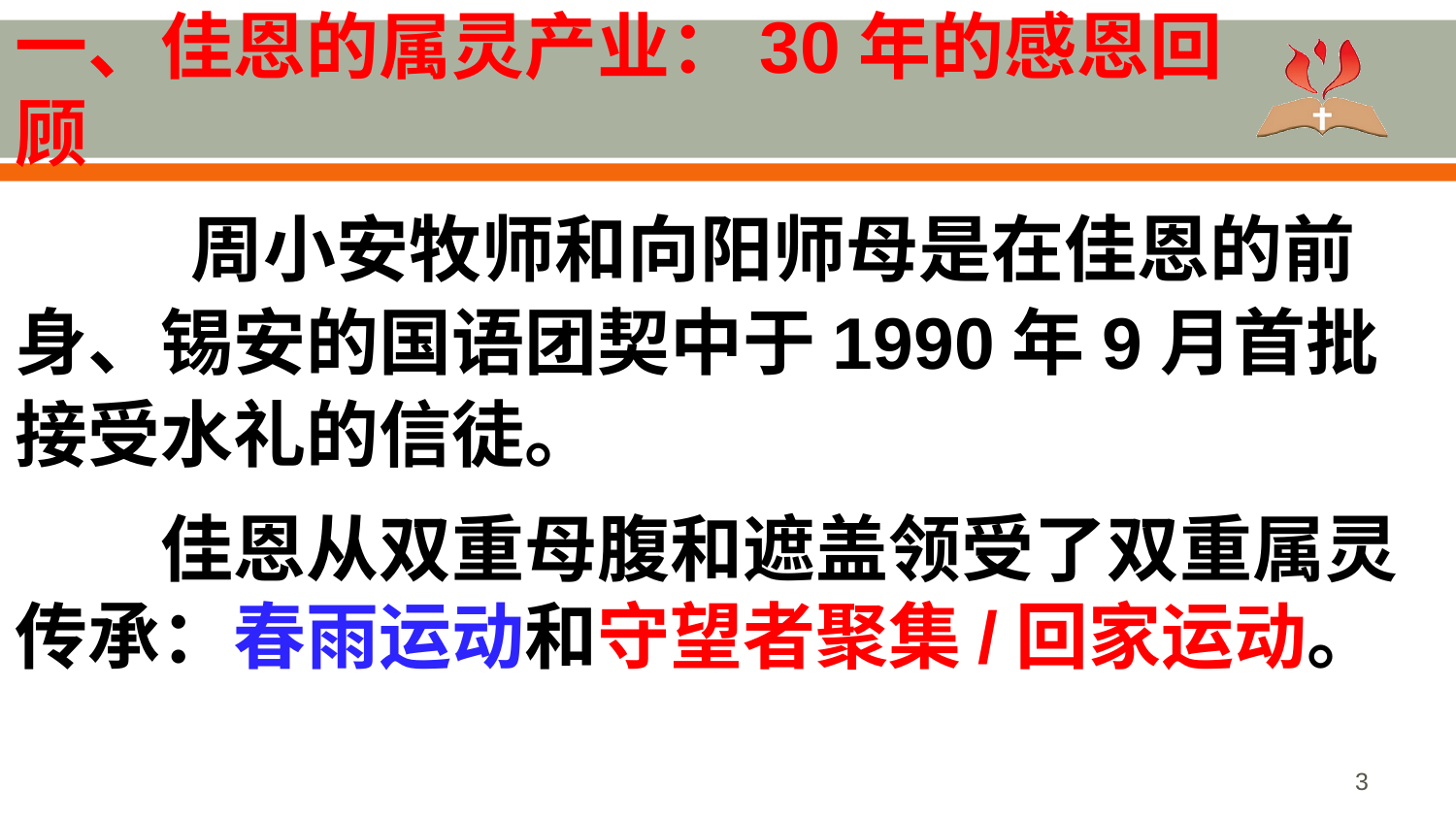

# 一、佳恩的属灵产业：30年的感恩回顾
 周小安牧师和向阳师母是在佳恩的前身、锡安的国语团契中于1990年9月首批接受水礼的信徒。
佳恩从双重母腹和遮盖领受了双重属灵传承：春雨运动和守望者聚集/回家运动。

3